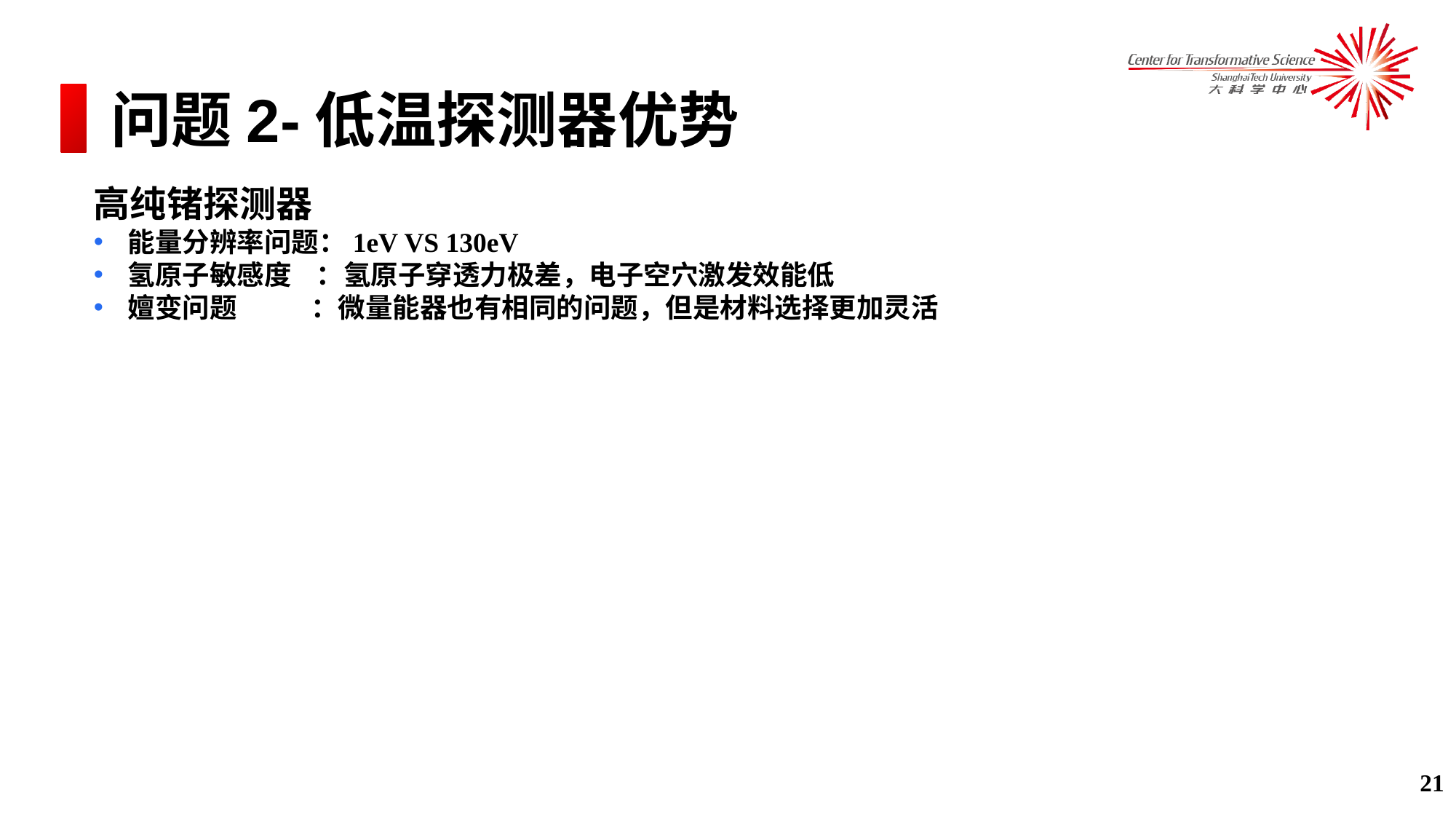

# 问题2-低温探测器优势
高纯锗探测器
能量分辨率问题：1eV VS 130eV
氢原子敏感度    ：氢原子穿透力极差，电子空穴激发效能低
嬗变问题            ：微量能器也有相同的问题，但是材料选择更加灵活
21